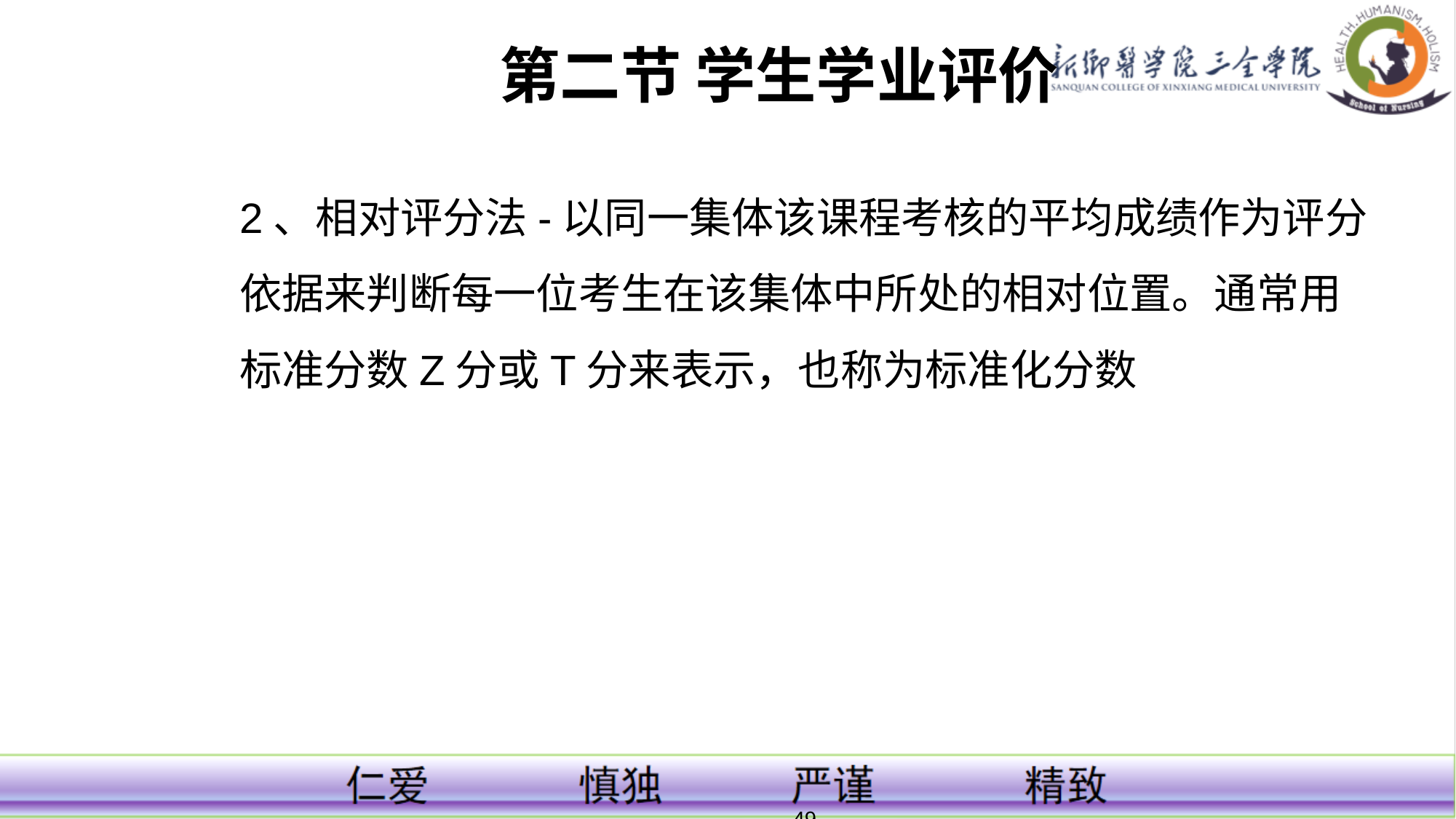

# 第二节 学生学业评价
2、相对评分法-以同一集体该课程考核的平均成绩作为评分依据来判断每一位考生在该集体中所处的相对位置。通常用标准分数Z分或T分来表示，也称为标准化分数

49
49